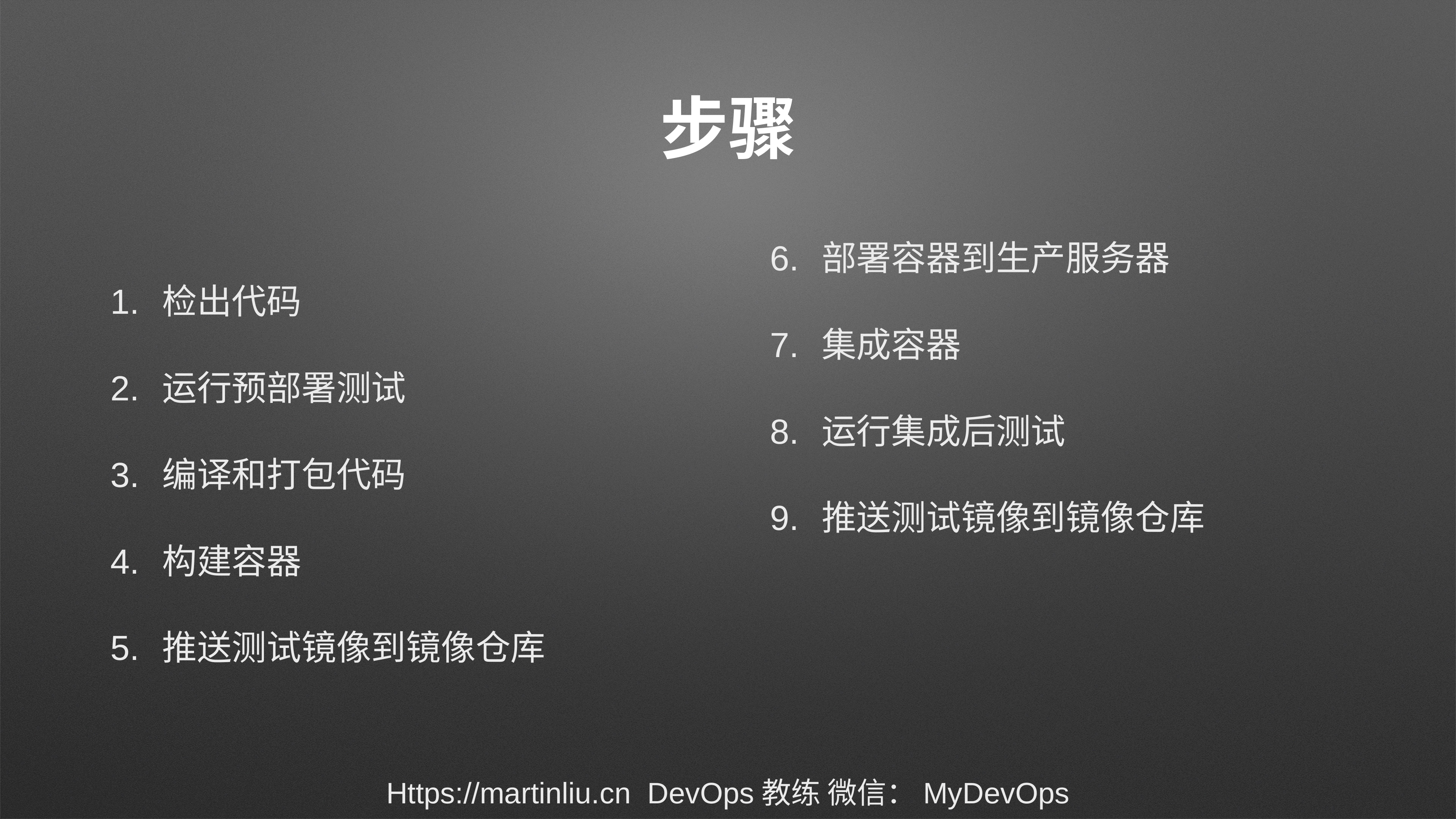

# 步骤
检出代码
运行预部署测试
编译和打包代码
构建容器
推送测试镜像到镜像仓库
部署容器到生产服务器
集成容器
运行集成后测试
推送测试镜像到镜像仓库